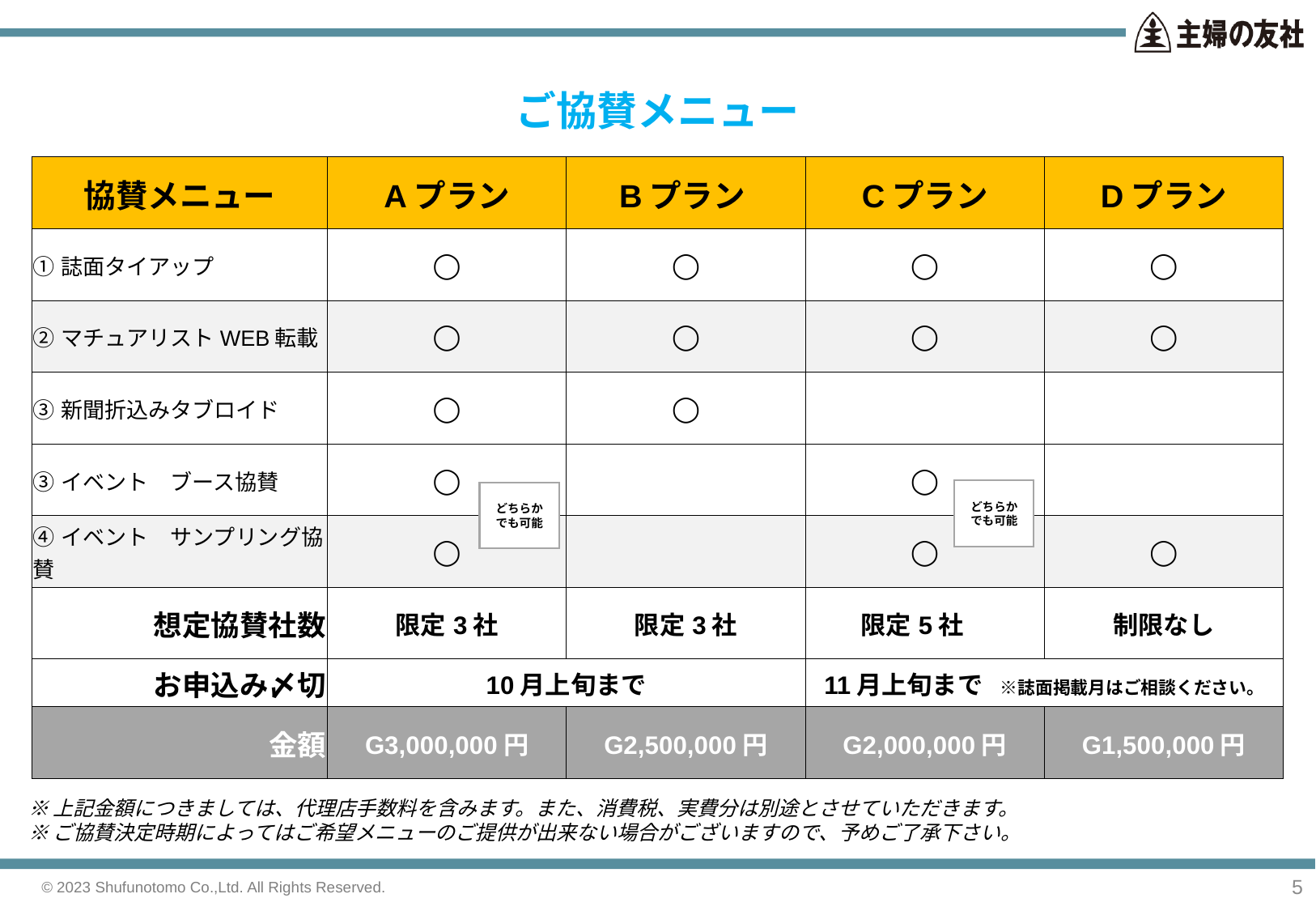

ご協賛メニュー
| 協賛メニュー | Aプラン | Bプラン | Cプラン | Dプラン |
| --- | --- | --- | --- | --- |
| ①誌面タイアップ | ◯ | ◯ | ◯ | ◯ |
| ②マチュアリストWEB転載 | ◯ | ◯ | ◯ | ◯ |
| ③新聞折込みタブロイド | ◯ | ◯ |  |  |
| ③イベント　ブース協賛 | ◯ |  | ◯ |  |
| ④イベント　サンプリング協賛 | ◯ |  | ◯ | ◯ |
| 想定協賛社数 | 限定3社 | 限定3社 | 限定5社 | 制限なし |
| お申込み〆切 | 10月上旬まで |  | 11月上旬まで　※誌面掲載月はご相談ください。 |  |
| 金額 | G3,000,000円 | G2,500,000円 | G2,000,000円 | G1,500,000円 |
どちらか
でも可能
どちらか
でも可能
※上記⾦額につきましては、代理店⼿数料を含みます。また、消費税、実費分は別途とさせていただきます。
※ご協賛決定時期によってはご希望メニューのご提供が出来ない場合がございますので、予めご了承下さい。
5